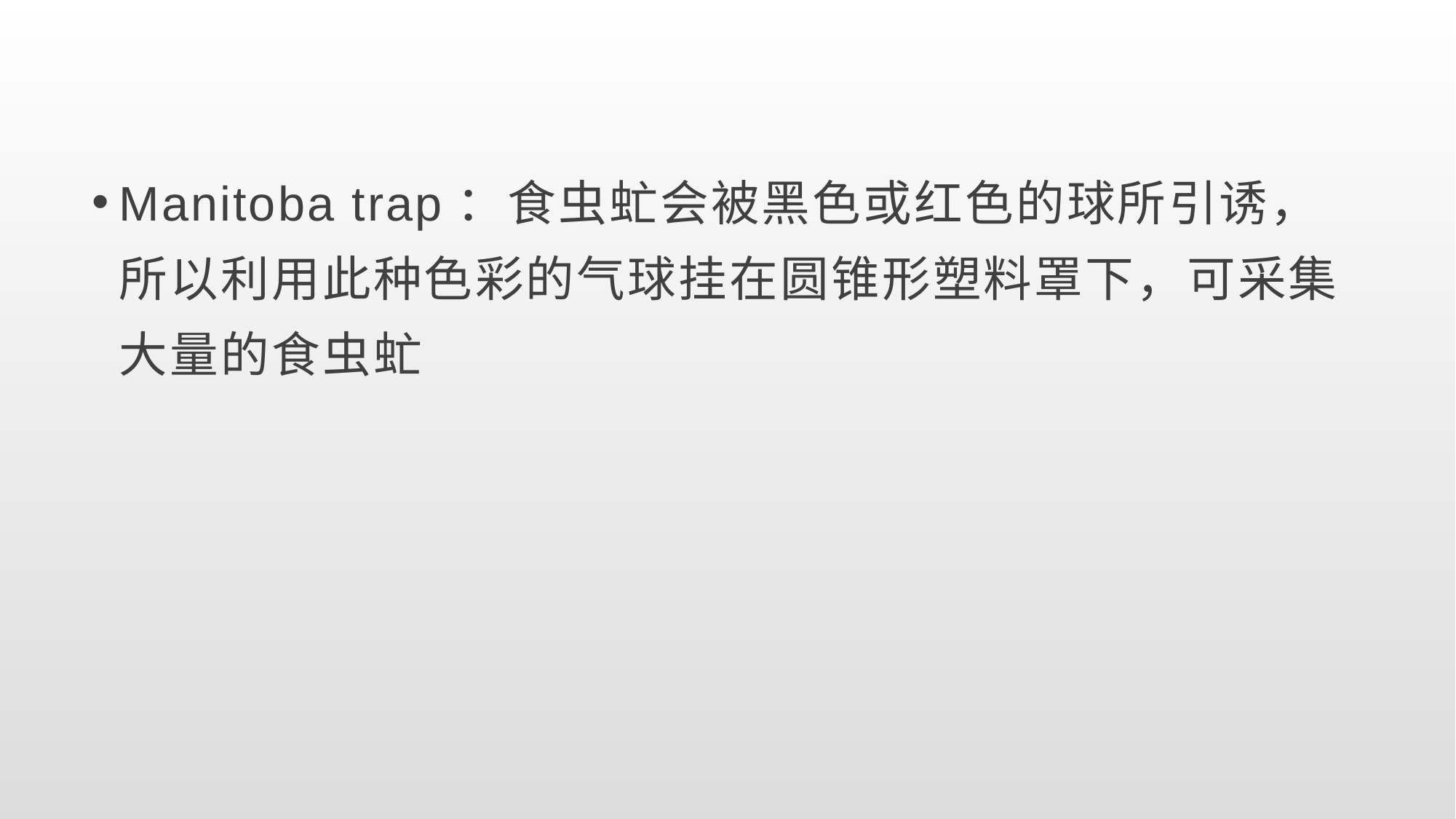

#
Manitoba trap：食虫虻会被黑色或红色的球所引诱，所以利用此种色彩的气球挂在圆锥形塑料罩下，可采集大量的食虫虻